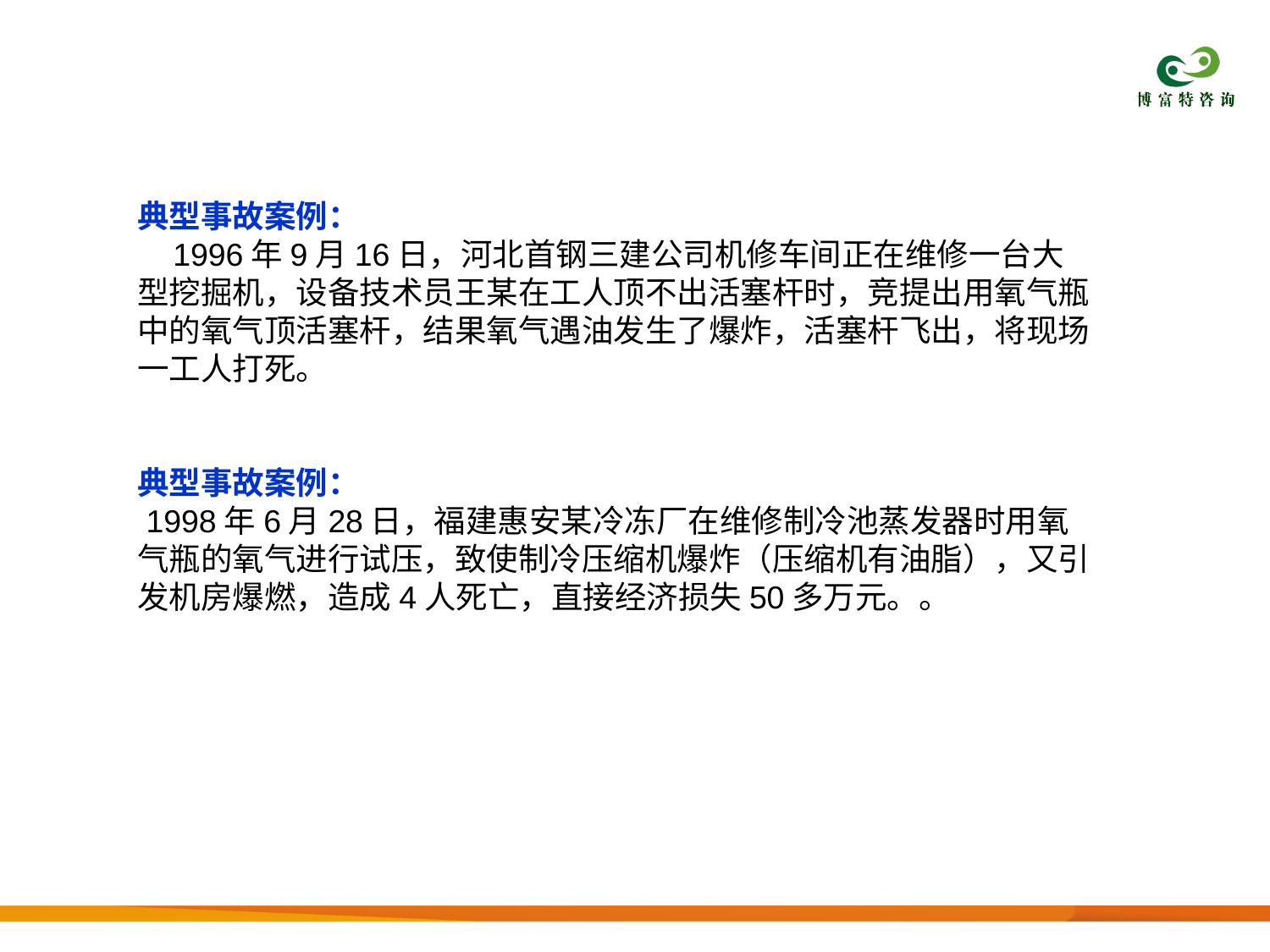

典型事故案例：
    1996年9月16日，河北首钢三建公司机修车间正在维修一台大型挖掘机，设备技术员王某在工人顶不出活塞杆时，竞提出用氧气瓶中的氧气顶活塞杆，结果氧气遇油发生了爆炸，活塞杆飞出，将现场一工人打死。

典型事故案例：
 1998年6月28日，福建惠安某冷冻厂在维修制冷池蒸发器时用氧气瓶的氧气进行试压，致使制冷压缩机爆炸（压缩机有油脂），又引发机房爆燃，造成4人死亡，直接经济损失50多万元。。